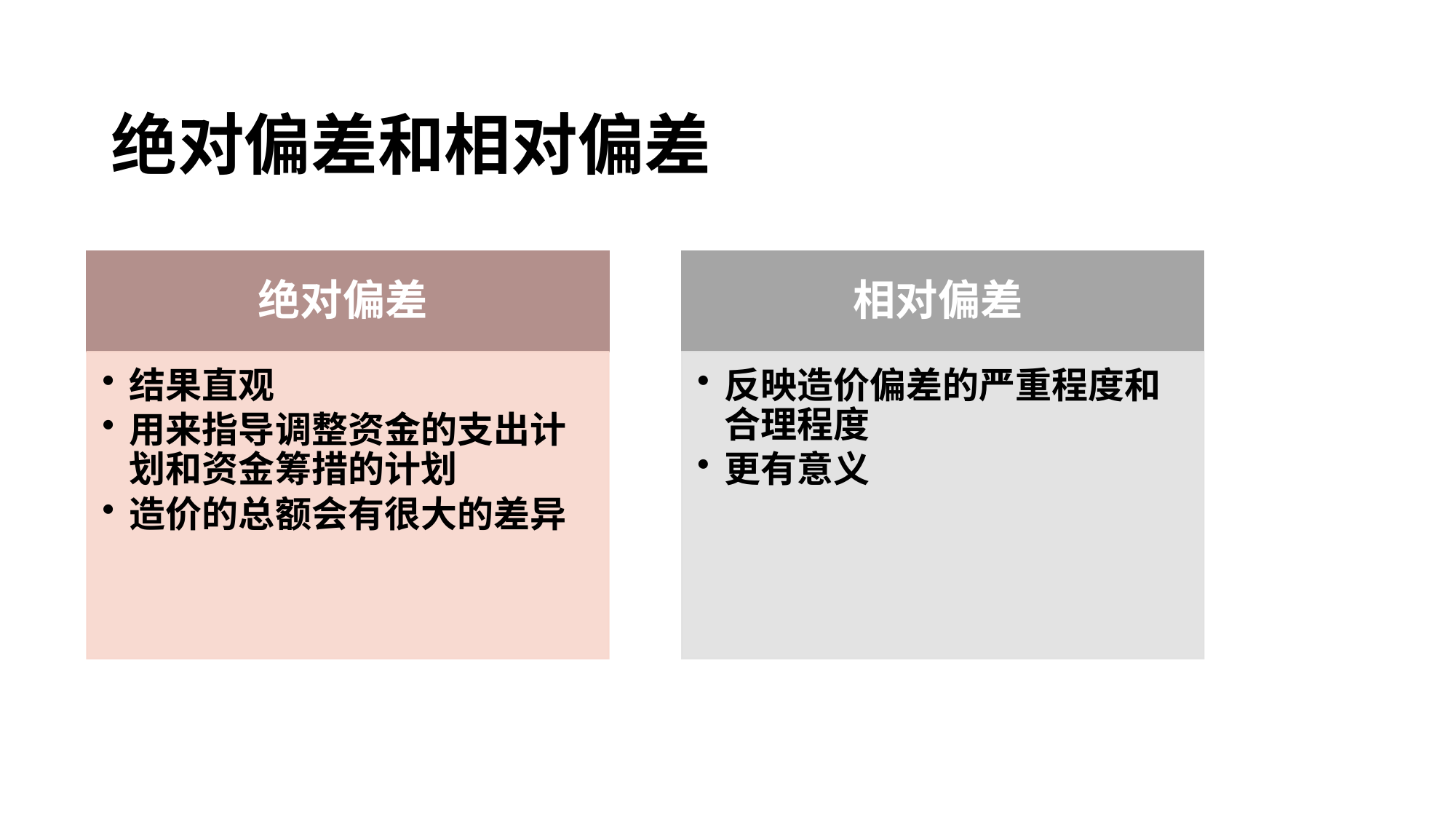

# 绝对偏差和相对偏差
绝对偏差
结果直观
用来指导调整资金的支出计划和资金筹措的计划
造价的总额会有很大的差异
相对偏差
反映造价偏差的严重程度和合理程度
更有意义